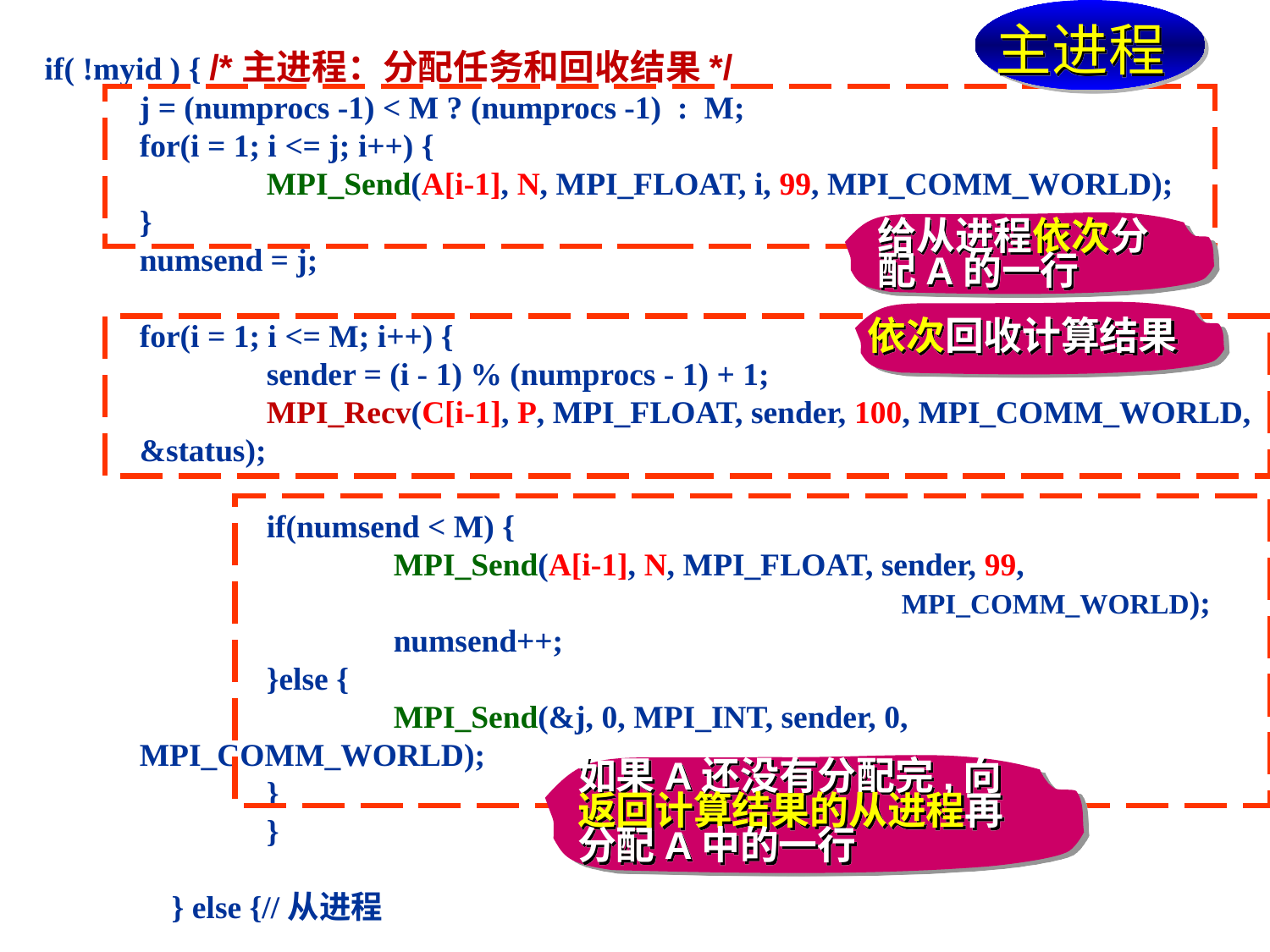

主进程
    if( !myid ) { /*主进程：分配任务和回收结果*/
	j = (numprocs -1) < M ? (numprocs -1)  :  M;
	for(i = 1; i <= j; i++) {
		MPI_Send(A[i-1], N, MPI_FLOAT, i, 99, MPI_COMM_WORLD);
	}
	numsend = j;

	for(i = 1; i <= M; i++) {
	sender = (i - 1) % (numprocs - 1) + 1;
	MPI_Recv(C[i-1], P, MPI_FLOAT, sender, 100, MPI_COMM_WORLD, &status);

	if(numsend < M) {
		MPI_Send(A[i-1], N, MPI_FLOAT, sender, 99, 							MPI_COMM_WORLD);
		numsend++;
	}else {
		MPI_Send(&j, 0, MPI_INT, sender, 0, MPI_COMM_WORLD);
	}
	}

    } else {//从进程

给从进程依次分配A的一行

依次回收计算结果

如果A还没有分配完,向返回计算结果的从进程再分配A中的一行